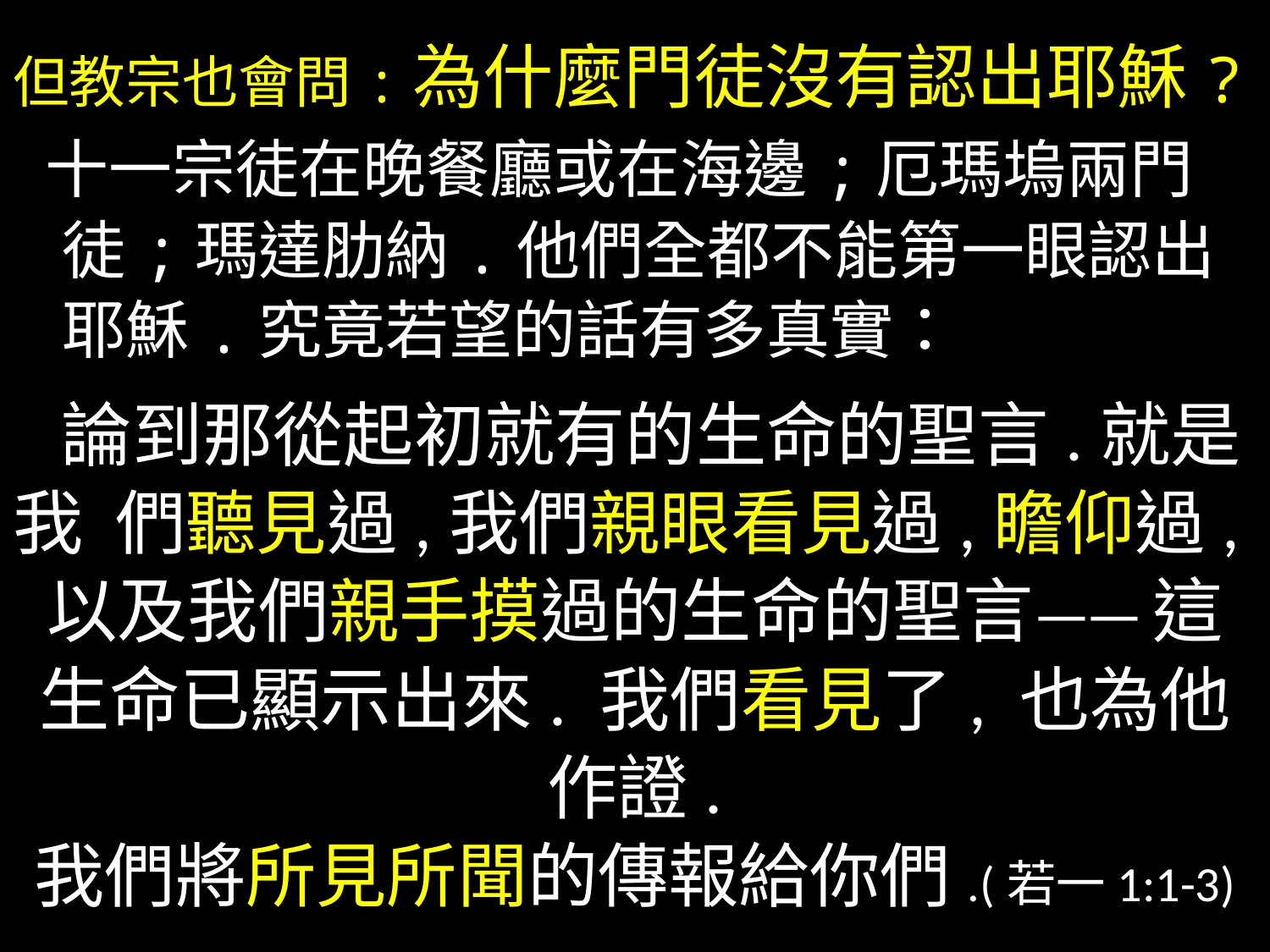

但教宗也會問:為什麼門徒沒有認出耶穌?
 十一宗徒在晚餐廳或在海邊;厄瑪塢兩門徒;瑪達肋納.他們全都不能第一眼認出耶穌.究竟若望的話有多真實：
 論到那從起初就有的生命的聖言.就是我  們聽見過,我們親眼看見過,瞻仰過,以及我們親手摸過的生命的聖言—— 這生命已顯示出來. 我們看見了, 也為他作證.
我們將所見所聞的傳報給你們.(若一1:1-3)